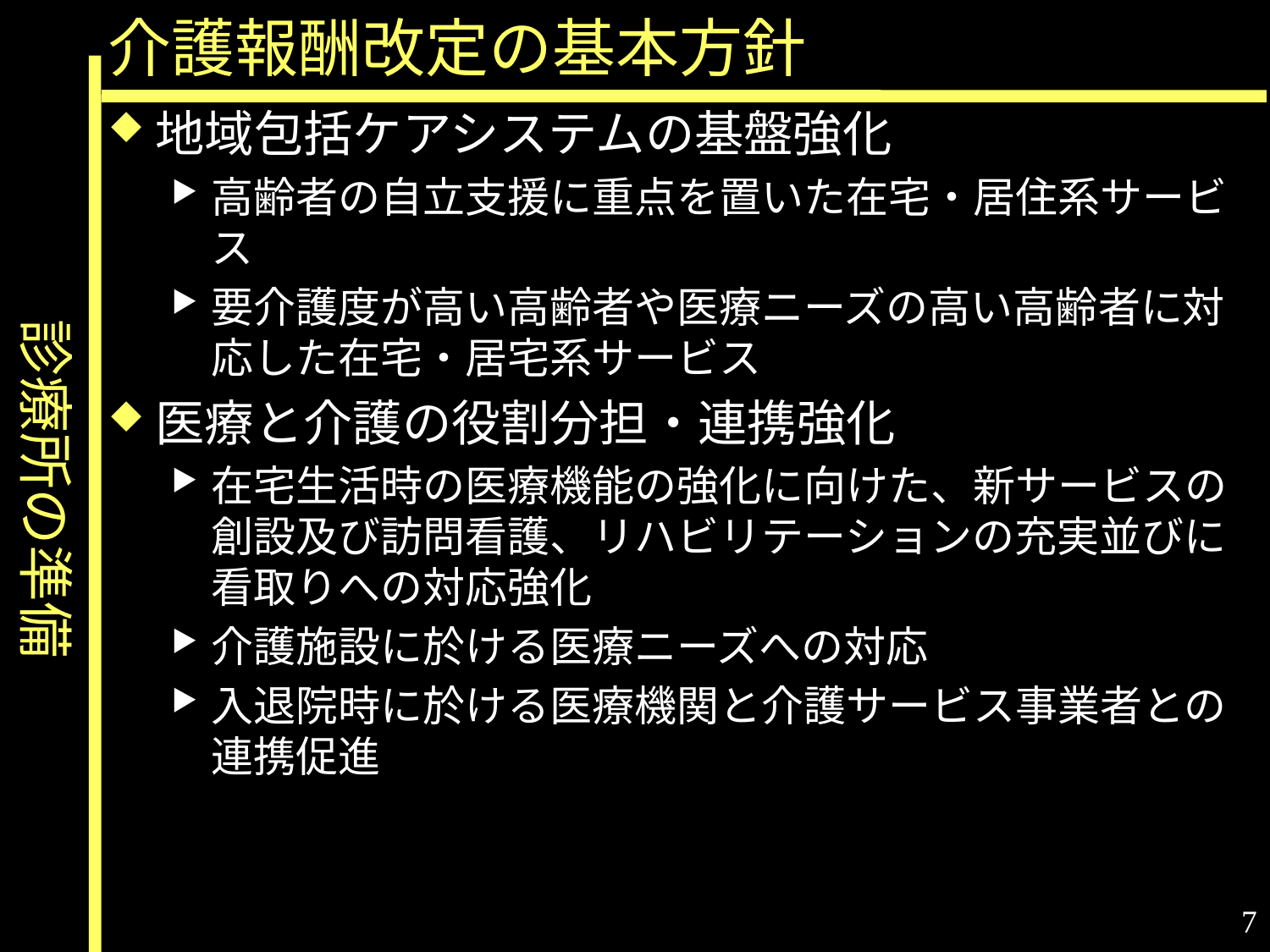

# 介護報酬改定の基本方針

地域包括ケアシステムの基盤強化
高齢者の自立支援に重点を置いた在宅・居住系サービス
要介護度が高い高齢者や医療ニーズの高い高齢者に対応した在宅・居宅系サービス
医療と介護の役割分担・連携強化
在宅生活時の医療機能の強化に向けた、新サービスの創設及び訪問看護、リハビリテーションの充実並びに看取りへの対応強化
介護施設に於ける医療ニーズへの対応
入退院時に於ける医療機関と介護サービス事業者との連携促進
診療所の準備
7